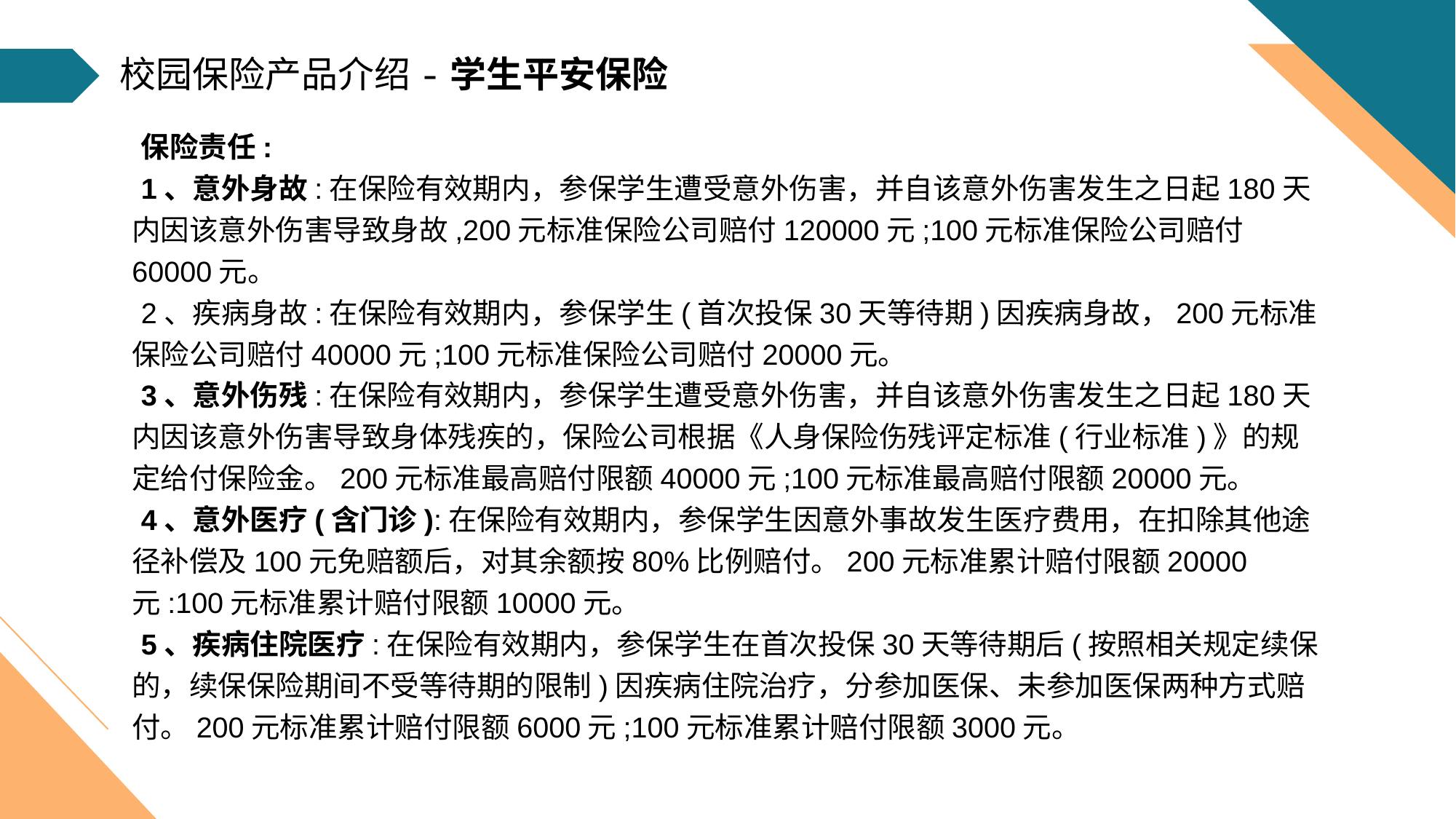

校园保险产品介绍-学生平安保险

保险责任:
1、意外身故:在保险有效期内，参保学生遭受意外伤害，并自该意外伤害发生之日起180天内因该意外伤害导致身故,200元标准保险公司赔付120000元;100元标准保险公司赔付60000元。
2、疾病身故:在保险有效期内，参保学生(首次投保30天等待期)因疾病身故，200元标准保险公司赔付40000元;100元标准保险公司赔付20000元。
3、意外伤残:在保险有效期内，参保学生遭受意外伤害，并自该意外伤害发生之日起180天内因该意外伤害导致身体残疾的，保险公司根据《人身保险伤残评定标准(行业标准)》的规定给付保险金。200元标准最高赔付限额40000元;100元标准最高赔付限额20000元。
4、意外医疗(含门诊):在保险有效期内，参保学生因意外事故发生医疗费用，在扣除其他途径补偿及100元免赔额后，对其余额按80%比例赔付。200元标准累计赔付限额20000元:100元标准累计赔付限额10000元。
5、疾病住院医疗:在保险有效期内，参保学生在首次投保30天等待期后(按照相关规定续保的，续保保险期间不受等待期的限制)因疾病住院治疗，分参加医保、未参加医保两种方式赔付。200元标准累计赔付限额6000元;100元标准累计赔付限额3000元。